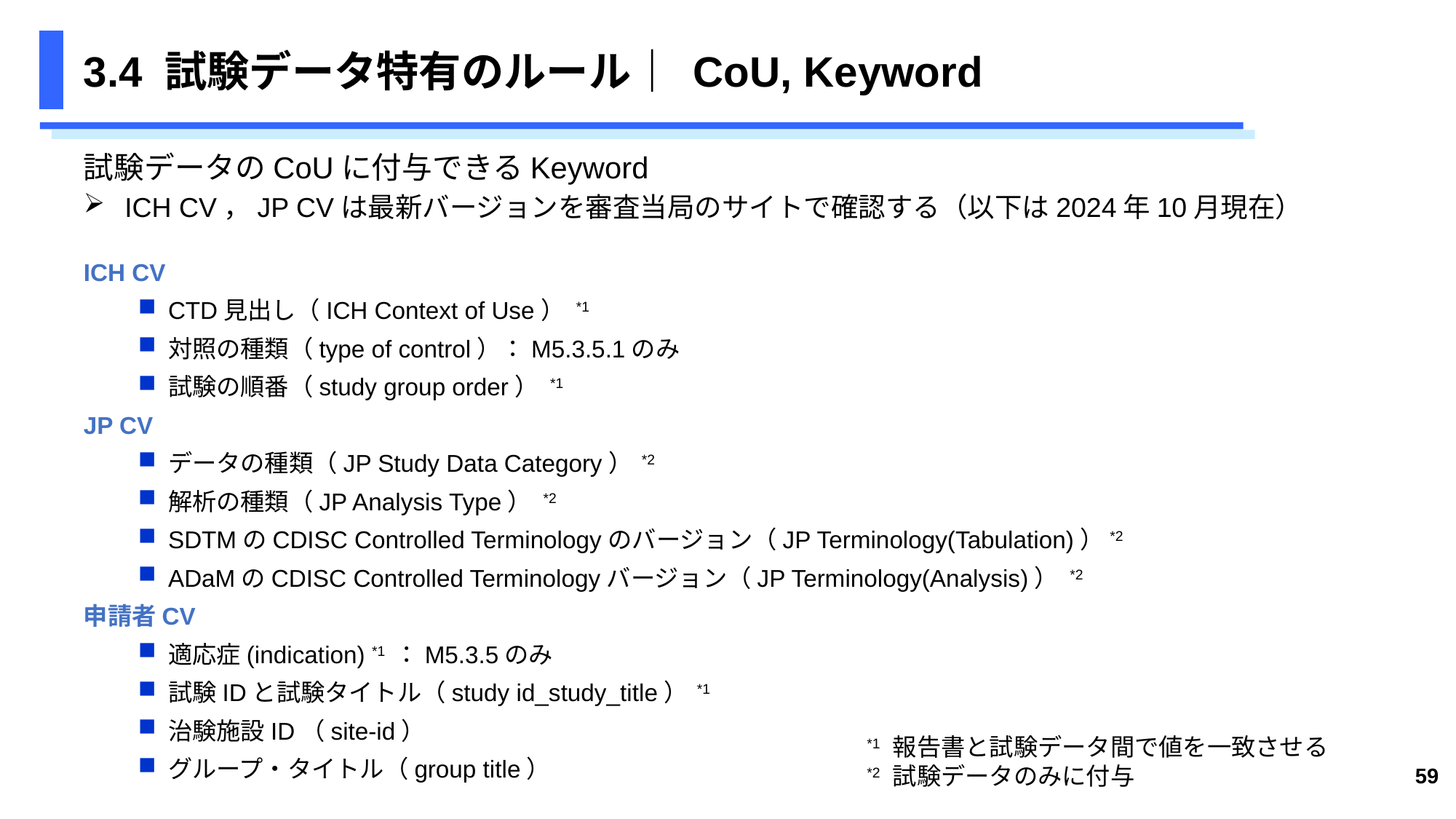

# 3.4 試験データ特有のルール｜ CoU, Keyword
試験データのCoUに付与できるKeyword
ICH CV，JP CVは最新バージョンを審査当局のサイトで確認する（以下は2024年10月現在）

ICH CV
CTD見出し（ICH Context of Use） *1
対照の種類（type of control）：M5.3.5.1のみ
試験の順番（study group order） *1
JP CV
データの種類（JP Study Data Category） *2
解析の種類（JP Analysis Type） *2
SDTMのCDISC Controlled Terminologyのバージョン（JP Terminology(Tabulation)）*2
ADaMのCDISC Controlled Terminologyバージョン（JP Terminology(Analysis)） *2
申請者CV
適応症(indication) *1 ：M5.3.5のみ
試験IDと試験タイトル（study id_study_title） *1
治験施設ID（site-id）
グループ・タイトル（group title）

*1 報告書と試験データ間で値を一致させる
*2 試験データのみに付与
59